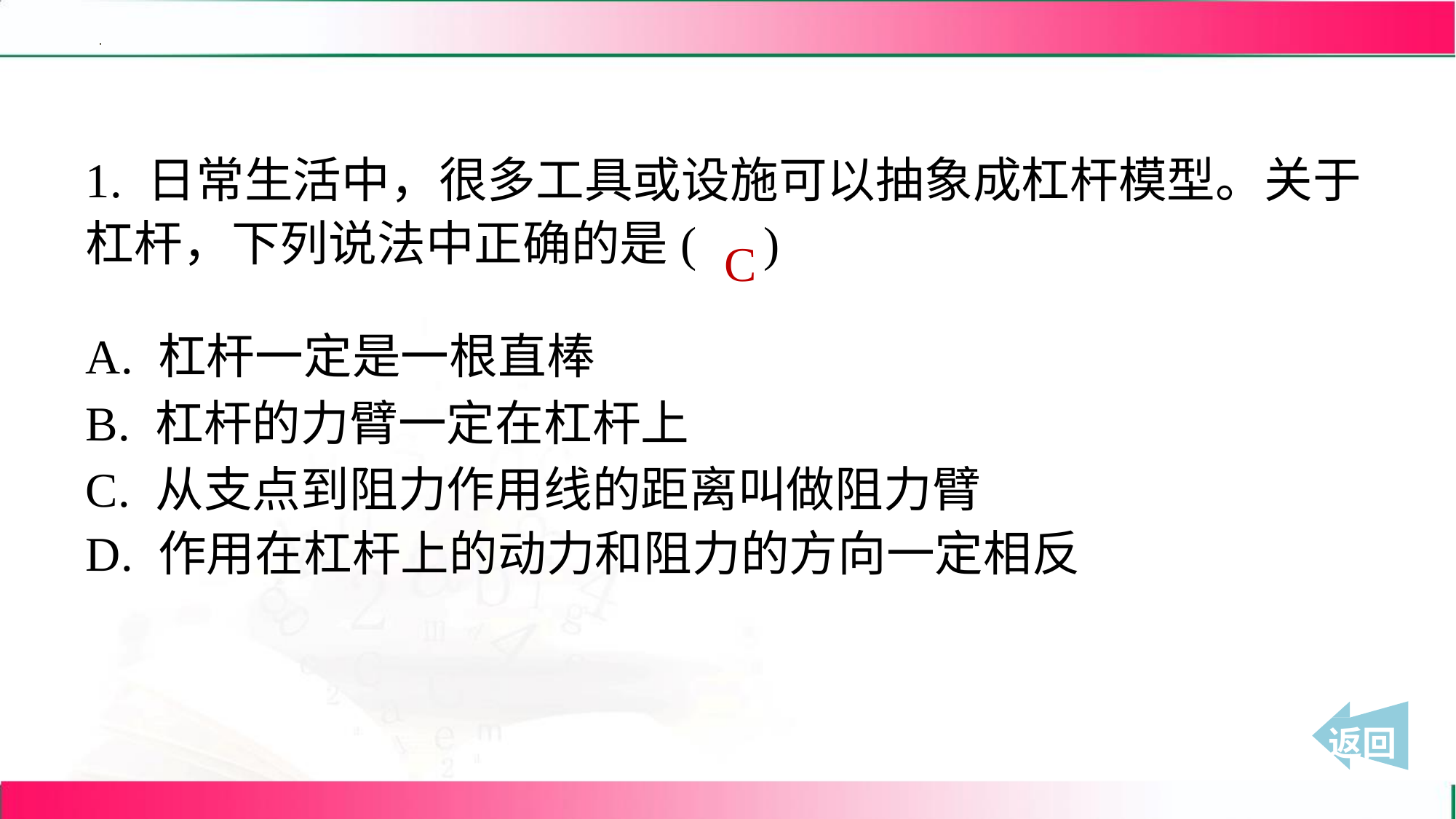

1. 日常生活中，很多工具或设施可以抽象成杠杆模型。关于
杠杆，下列说法中正确的是(     )
C
A. 杠杆一定是一根直棒
B. 杠杆的力臂一定在杠杆上
C. 从支点到阻力作用线的距离叫做阻力臂
D. 作用在杠杆上的动力和阻力的方向一定相反
 返回